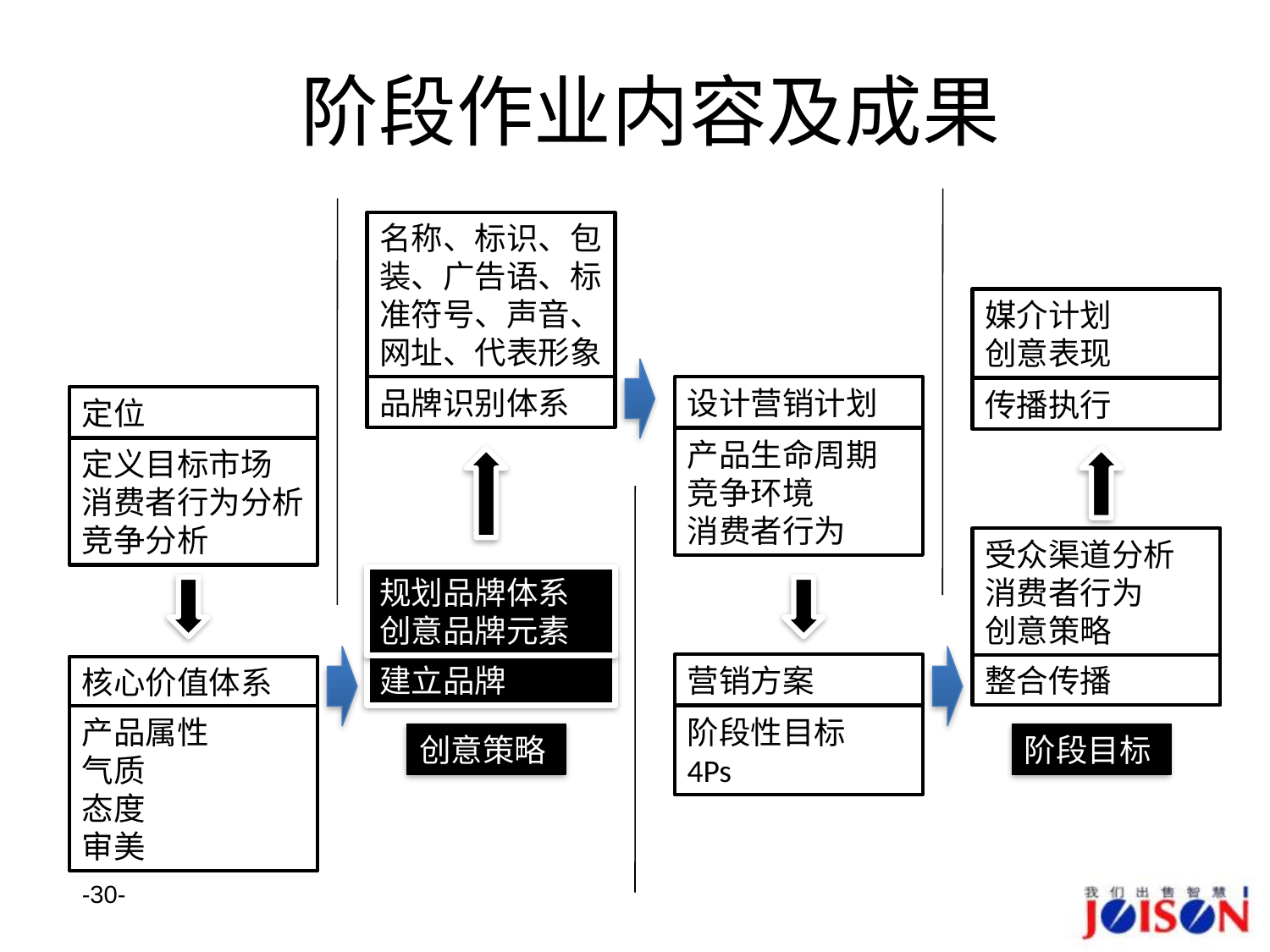

# 阶段作业内容及成果
名称、标识、包装、广告语、标准符号、声音、网址、代表形象
媒介计划
创意表现

品牌识别体系
设计营销计划
传播执行
定位
产品生命周期
竞争环境
消费者行为
定义目标市场
消费者行为分析
竞争分析

受众渠道分析
消费者行为
创意策略
规划品牌体系
创意品牌元素

营销方案
建立品牌
整合传播
核心价值体系
产品属性
气质
态度
审美
阶段性目标
4Ps
创意策略
阶段目标
30